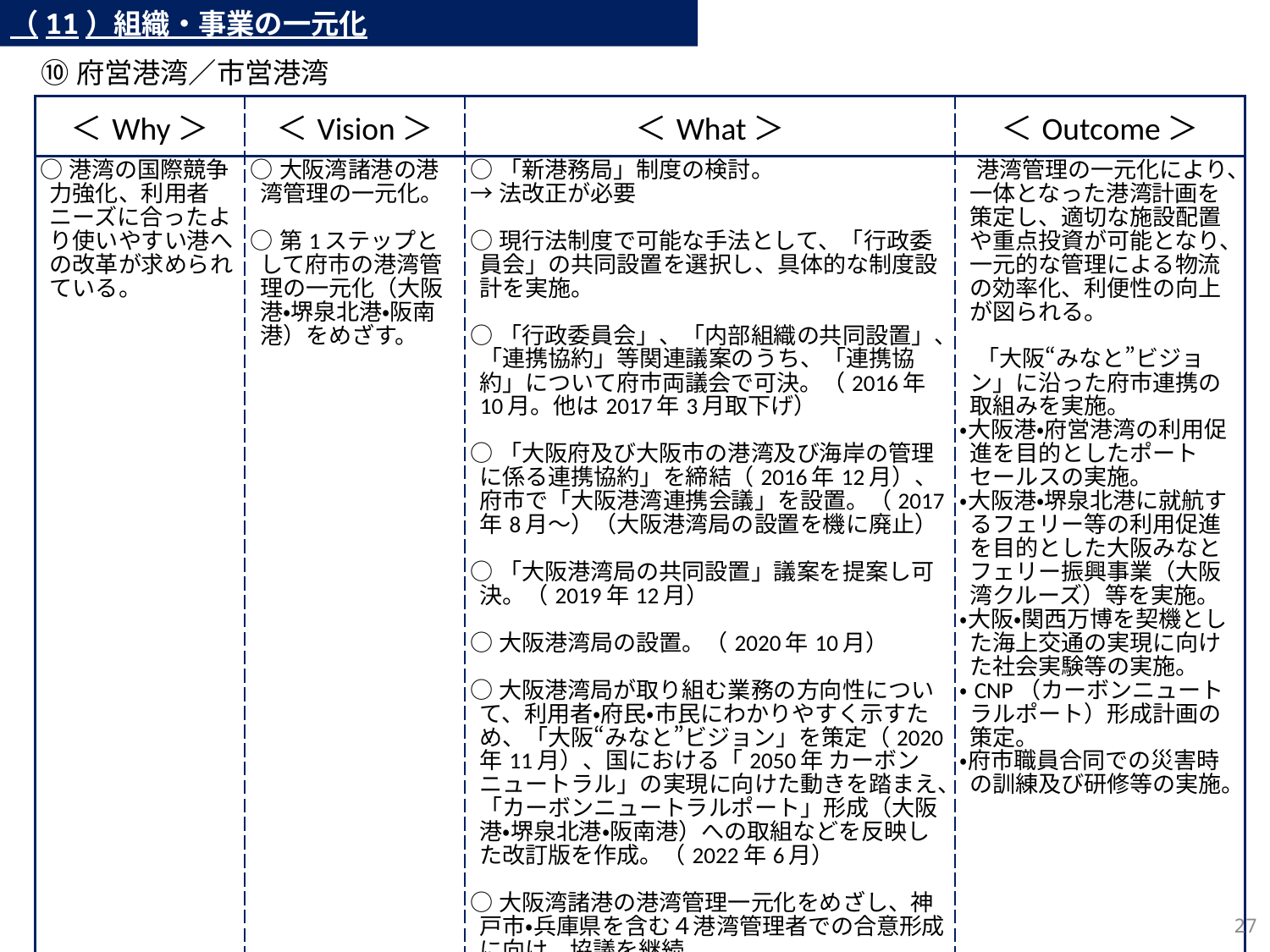

（11）組織・事業の一元化
⑩府営港湾／市営港湾
| ＜Why＞ | ＜Vision＞ | ＜What＞ | ＜Outcome＞ |
| --- | --- | --- | --- |
| ○港湾の国際競争力強化、利用者ニーズに合ったより使いやすい港への改革が求められている。 | ○大阪湾諸港の港湾管理の一元化。 ○第1ステップとして府市の港湾管理の一元化（大阪港・堺泉北港・阪南港）をめざす。 | ○「新港務局」制度の検討。 →法改正が必要 ○現行法制度で可能な手法として、「行政委員会」の共同設置を選択し、具体的な制度設計を実施。 ○「行政委員会」、「内部組織の共同設置」、「連携協約」等関連議案のうち、「連携協約」について府市両議会で可決。（2016年10月。他は2017年3月取下げ） ○「大阪府及び大阪市の港湾及び海岸の管理に係る連携協約」を締結（2016年12月）、府市で「大阪港湾連携会議」を設置。（2017年8月～）（大阪港湾局の設置を機に廃止） ○「大阪港湾局の共同設置」議案を提案し可決。（2019年12月） ○大阪港湾局の設置。（2020年10月） ○大阪港湾局が取り組む業務の方向性について、利用者・府民・市民にわかりやすく示すため、「大阪“みなと”ビジョン」を策定（2020年11月）、国における「2050年 カーボンニュートラル」の実現に向けた動きを踏まえ、「カーボンニュートラルポート」形成（大阪港・堺泉北港・阪南港）への取組などを反映した改訂版を作成。（2022年6月） ○大阪湾諸港の港湾管理一元化をめざし、神戸市・兵庫県を含む４港湾管理者での合意形成に向け、協議を継続。 | 港湾管理の一元化により、一体となった港湾計画を策定し、適切な施設配置や重点投資が可能となり、一元的な管理による物流の効率化、利便性の向上が図られる。 「大阪“みなと”ビジョン」に沿った府市連携の取組みを実施。 ・大阪港・府営港湾の利用促進を目的としたポートセールスの実施。 ・大阪港・堺泉北港に就航するフェリー等の利用促進を目的とした大阪みなとフェリー振興事業（大阪湾クルーズ）等を実施。 ・大阪・関西万博を契機とした海上交通の実現に向けた社会実験等の実施。 ・CNP（カーボンニュートラルポート）形成計画の策定。 ・府市職員合同での災害時の訓練及び研修等の実施。 |
27